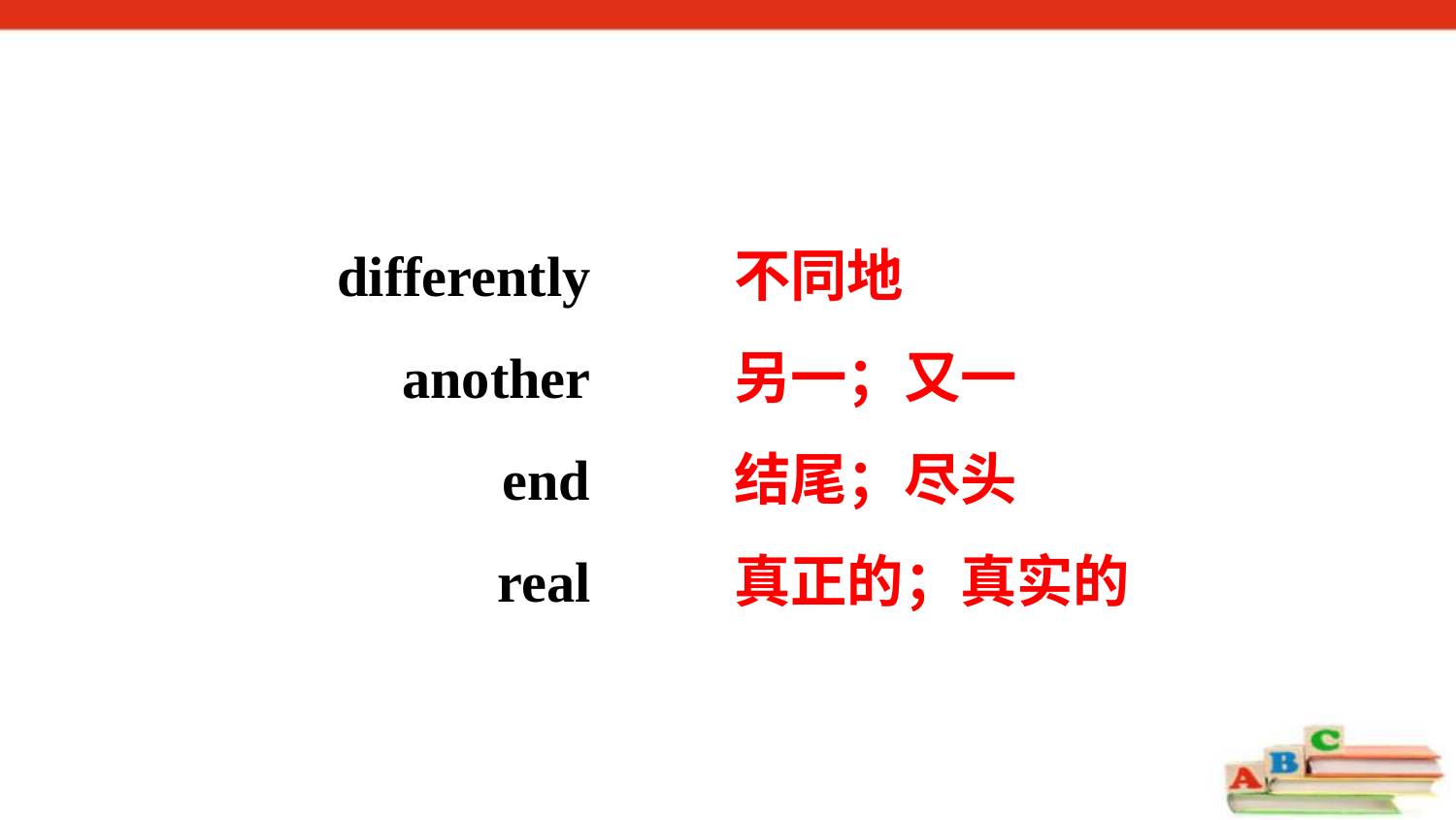

differently
another
end
real
不同地
另一；又一
结尾；尽头
真正的；真实的